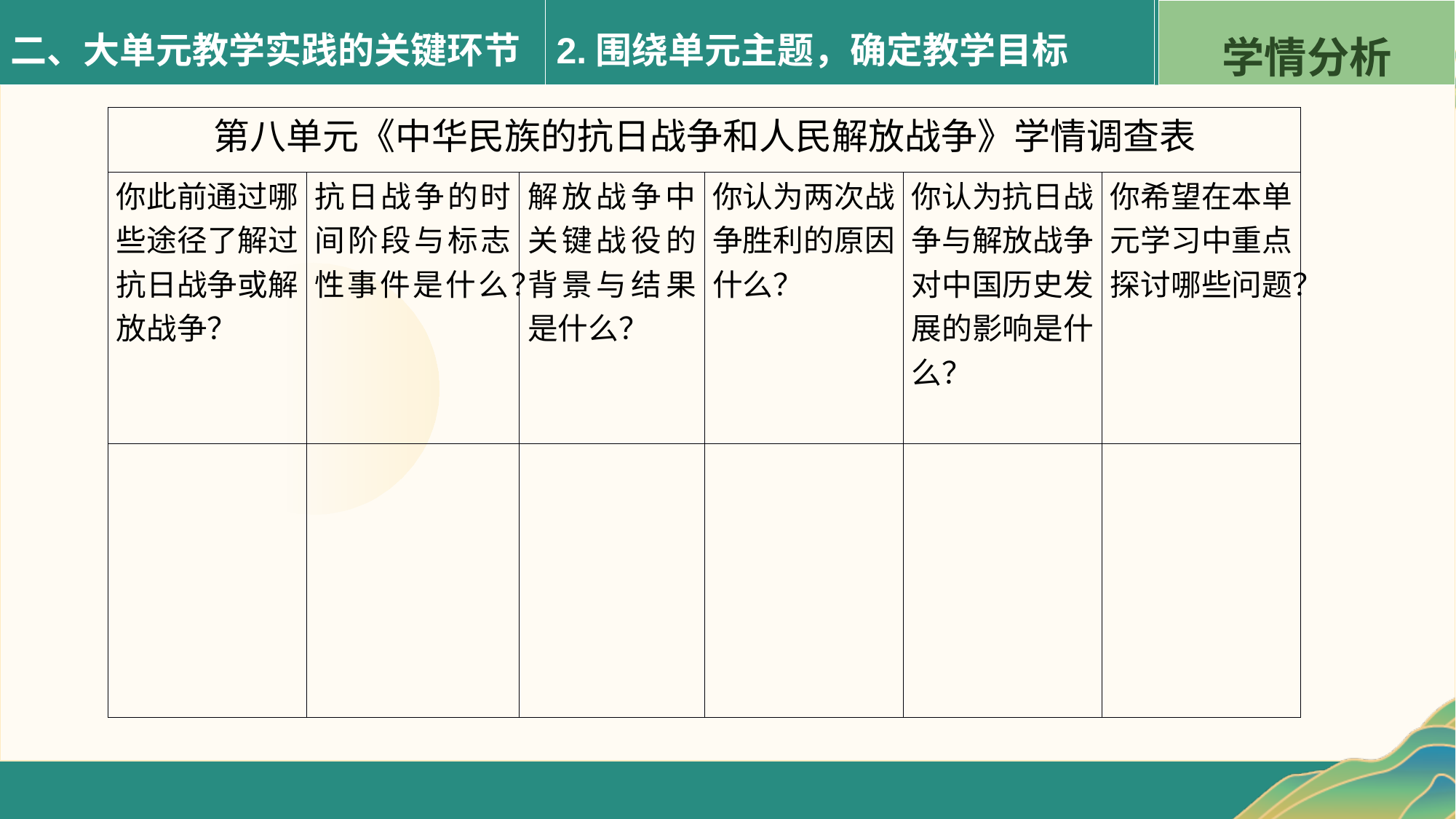

二、大单元教学实践的关键环节

2.围绕单元主题，确定教学目标
学情分析

| 第八单元《中华民族的抗日战争和人民解放战争》学情调查表 |  |  |  |  |  |
| --- | --- | --- | --- | --- | --- |
| 你此前通过哪些途径了解过抗日战争或解放战争？ | 抗日战争的时间阶段与标志性事件是什么？ | 解放战争中关键战役的背景与结果是什么？ | 你认为两次战争胜利的原因什么？ | 你认为抗日战争与解放战争对中国历史发展的影响是什么？ | 你希望在本单元学习中重点探讨哪些问题？ |
|  |  |  |  |  |  |